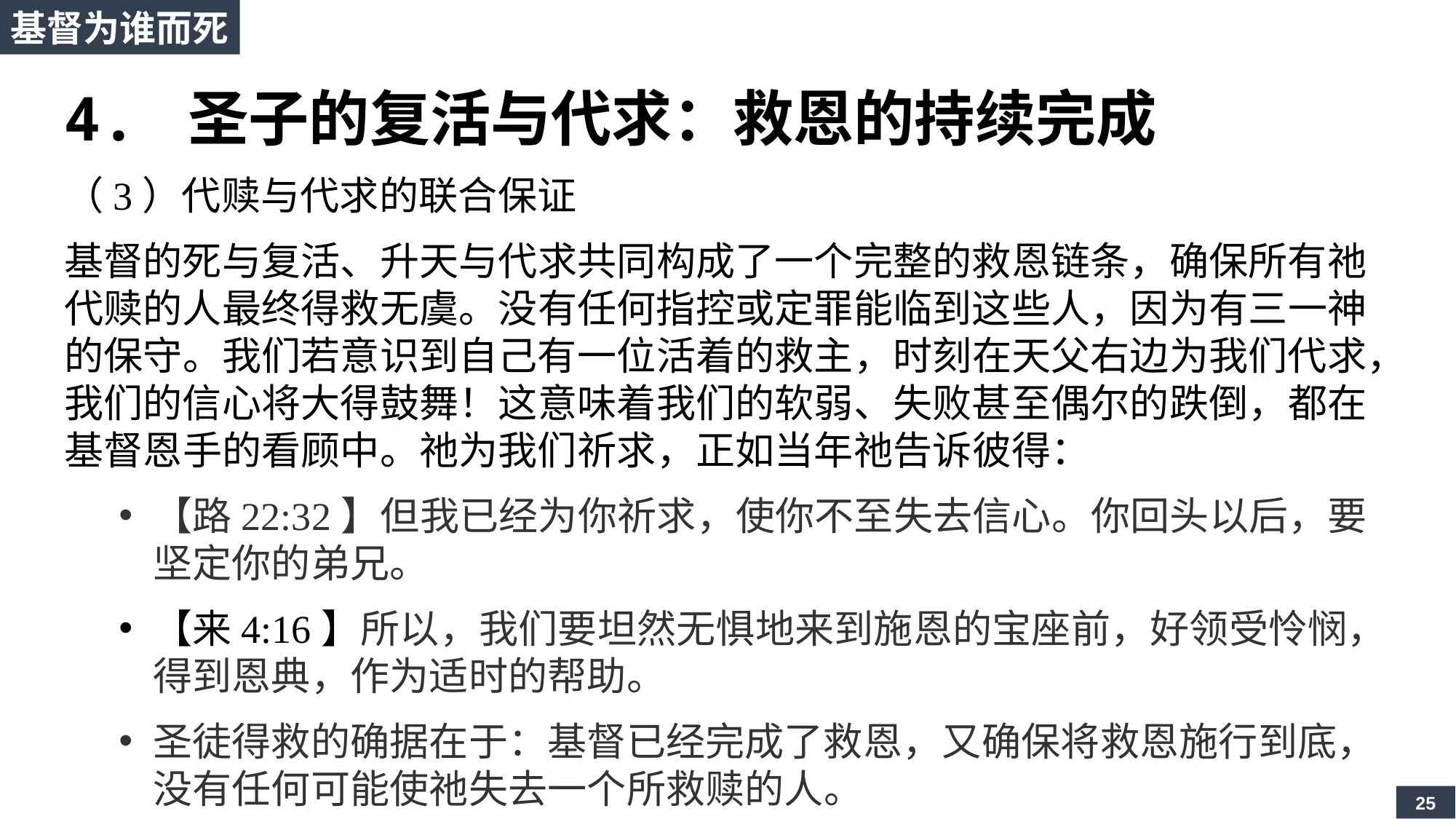

基督为谁而死
4. 圣子的复活与代求：救恩的持续完成
（3）代赎与代求的联合保证
基督的死与复活、升天与代求共同构成了一个完整的救恩链条，确保所有祂代赎的人最终得救无虞。没有任何指控或定罪能临到这些人，因为有三一神的保守。我们若意识到自己有一位活着的救主，时刻在天父右边为我们代求，我们的信心将大得鼓舞！这意味着我们的软弱、失败甚至偶尔的跌倒，都在基督恩手的看顾中。祂为我们祈求，正如当年祂告诉彼得：
【路22:32】但我已经为你祈求，使你不至失去信心。你回头以后，要坚定你的弟兄。
【来4:16】所以，我们要坦然无惧地来到施恩的宝座前，好领受怜悯，得到恩典，作为适时的帮助。
圣徒得救的确据在于：基督已经完成了救恩，又确保将救恩施行到底，没有任何可能使祂失去一个所救赎的人。
25